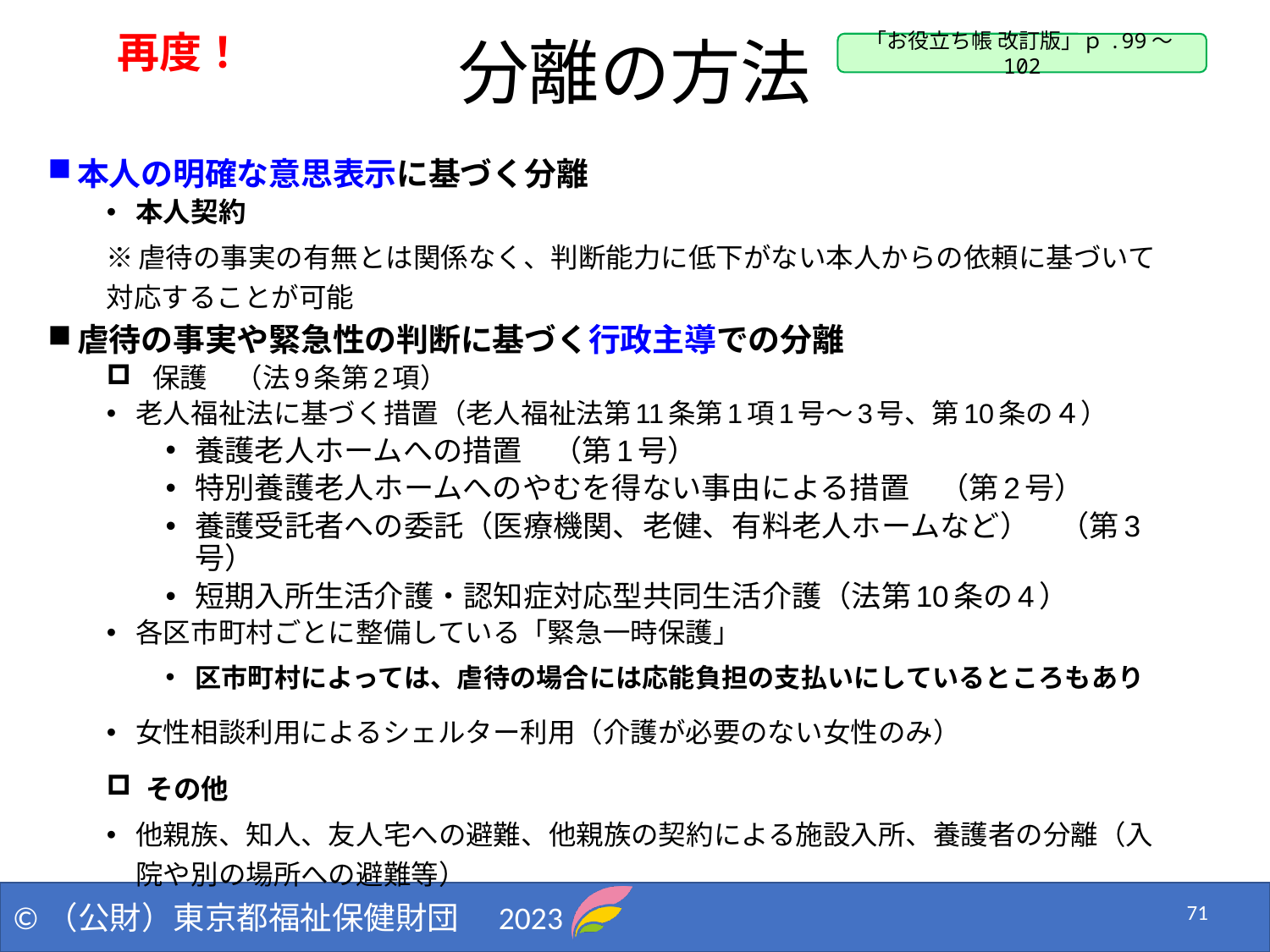

# 分離の方法
再度！
「お役立ち帳 改訂版」ｐ.99～102
本人の明確な意思表示に基づく分離
本人契約
※虐待の事実の有無とは関係なく、判断能力に低下がない本人からの依頼に基づいて対応することが可能
虐待の事実や緊急性の判断に基づく行政主導での分離
  保護　（法9条第2項）
老人福祉法に基づく措置（老人福祉法第11条第1項1号～3号、第10条の４）
養護老人ホームへの措置　（第1号）
特別養護老人ホームへのやむを得ない事由による措置　（第2号）
養護受託者への委託（医療機関、老健、有料老人ホームなど）　（第3号）
短期入所生活介護・認知症対応型共同生活介護（法第10条の4）
各区市町村ごとに整備している「緊急一時保護」
区市町村によっては、虐待の場合には応能負担の支払いにしているところもあり

女性相談利用によるシェルター利用（介護が必要のない女性のみ）

 その他
他親族、知人、友人宅への避難、他親族の契約による施設入所、養護者の分離（入院や別の場所への避難等）

71